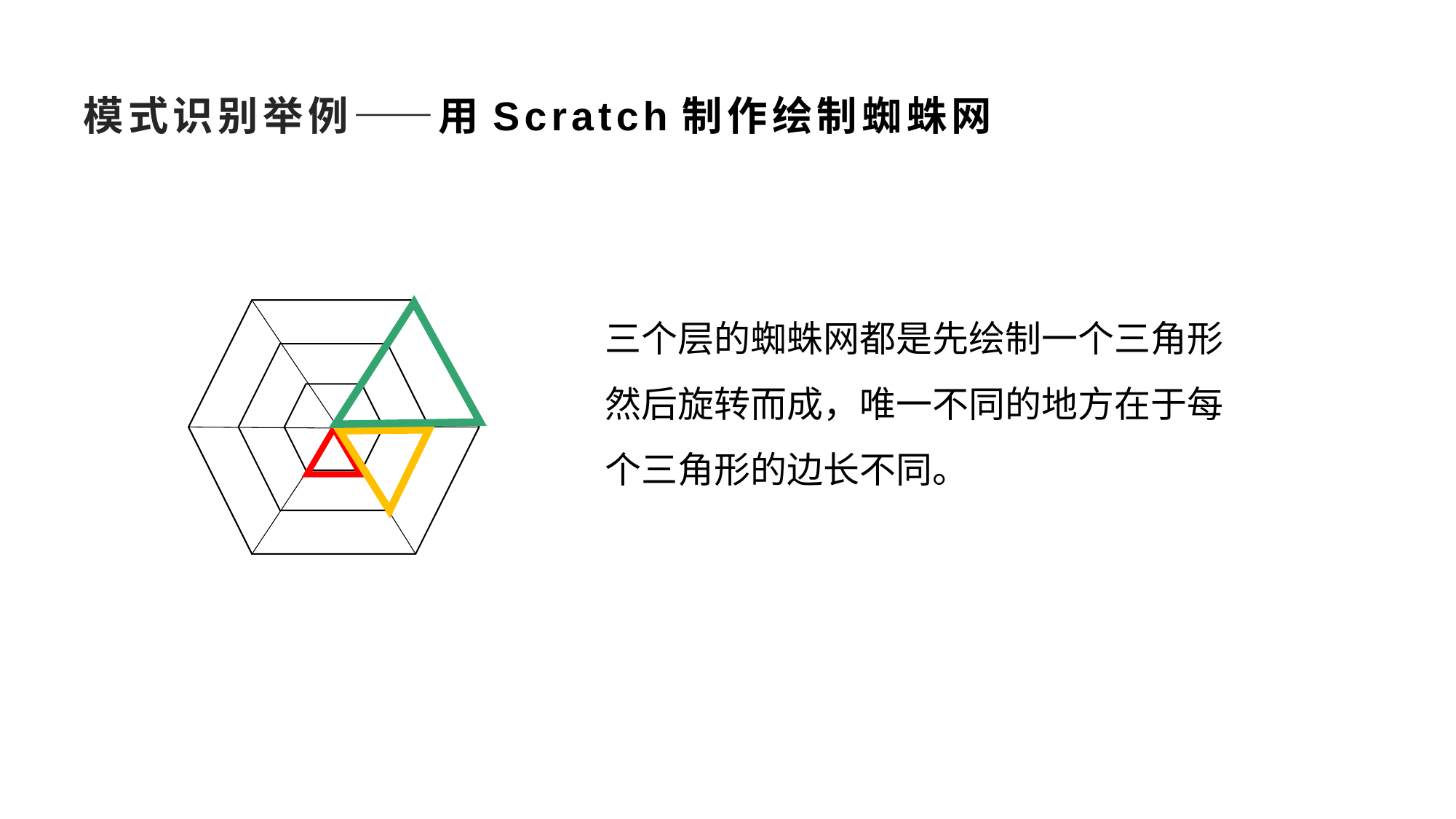

# 模式识别举例——用Scratch制作绘制蜘蛛网
三个层的蜘蛛网都是先绘制一个三角形
然后旋转而成，唯一不同的地方在于每
个三角形的边长不同。